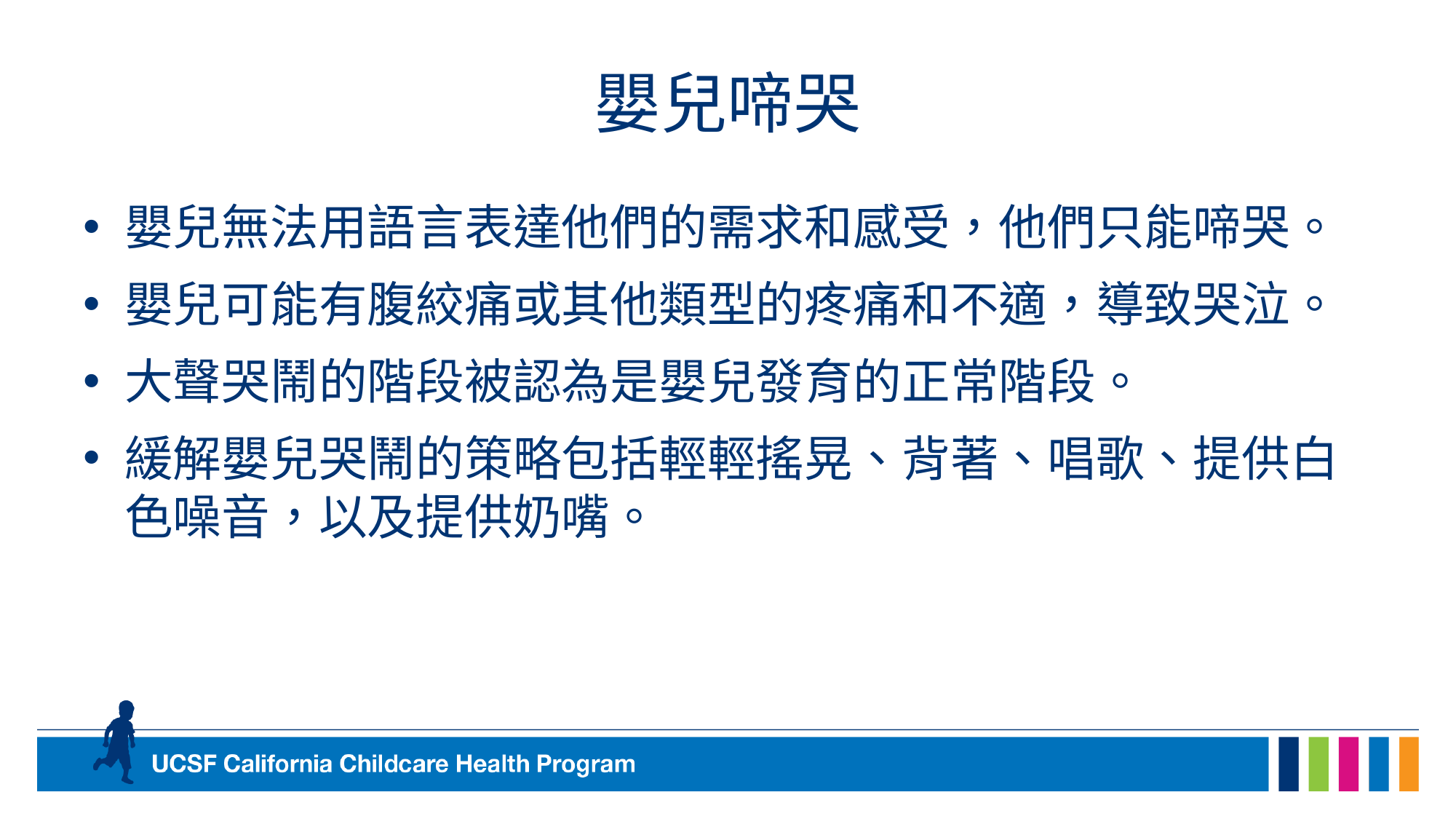

# 嬰兒啼哭
嬰兒無法用語言表達他們的需求和感受，他們只能啼哭。
嬰兒可能有腹絞痛或其他類型的疼痛和不適，導致哭泣。
大聲哭鬧的階段被認為是嬰兒發育的正常階段。
緩解嬰兒哭鬧的策略包括輕輕搖晃、背著、唱歌、提供白色噪音，以及提供奶嘴。